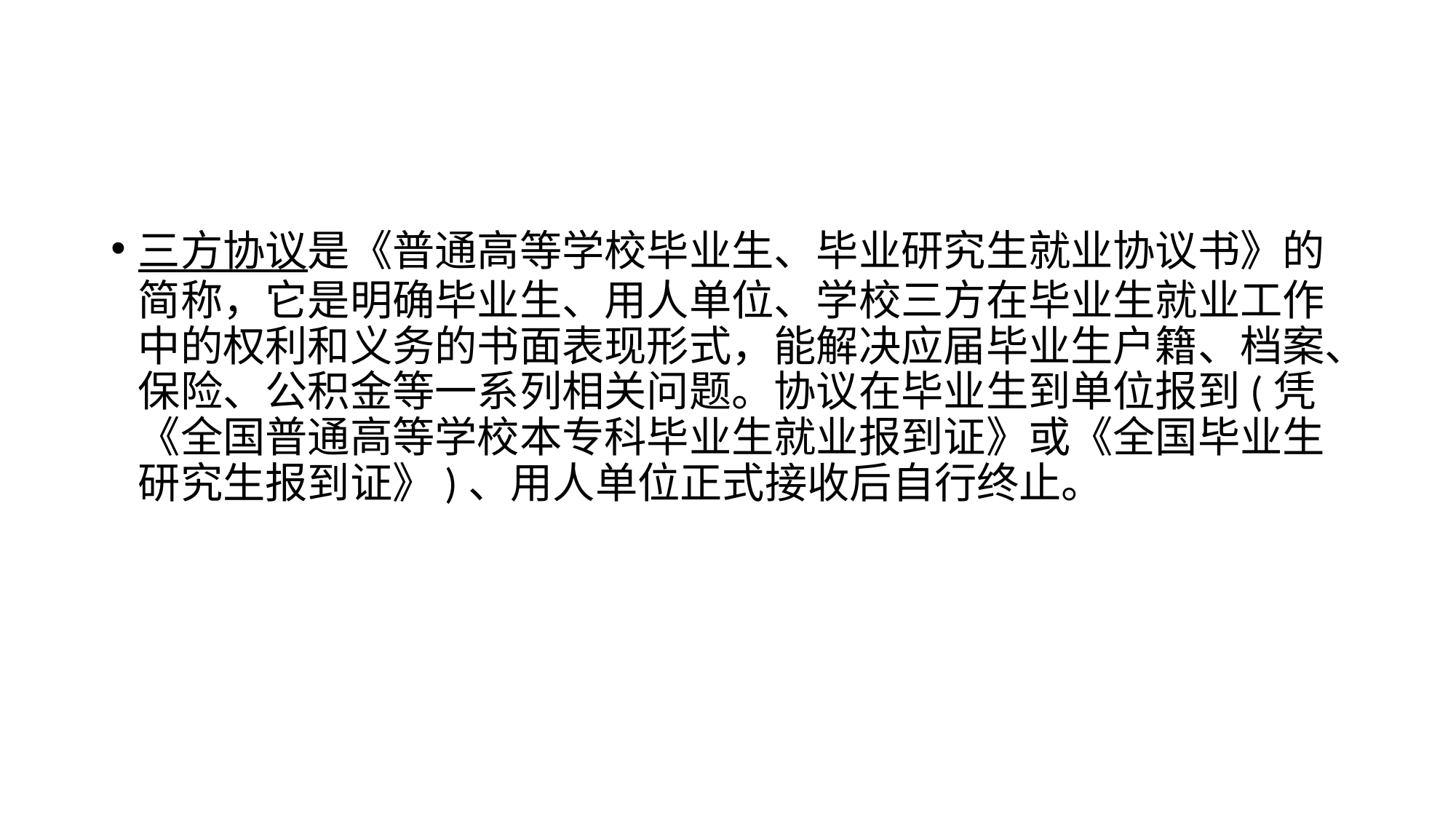

#
三方协议是《普通高等学校毕业生、毕业研究生就业协议书》的简称，它是明确毕业生、用人单位、学校三方在毕业生就业工作中的权利和义务的书面表现形式，能解决应届毕业生户籍、档案、保险、公积金等一系列相关问题。协议在毕业生到单位报到(凭《全国普通高等学校本专科毕业生就业报到证》或《全国毕业生研究生报到证》)、用人单位正式接收后自行终止。